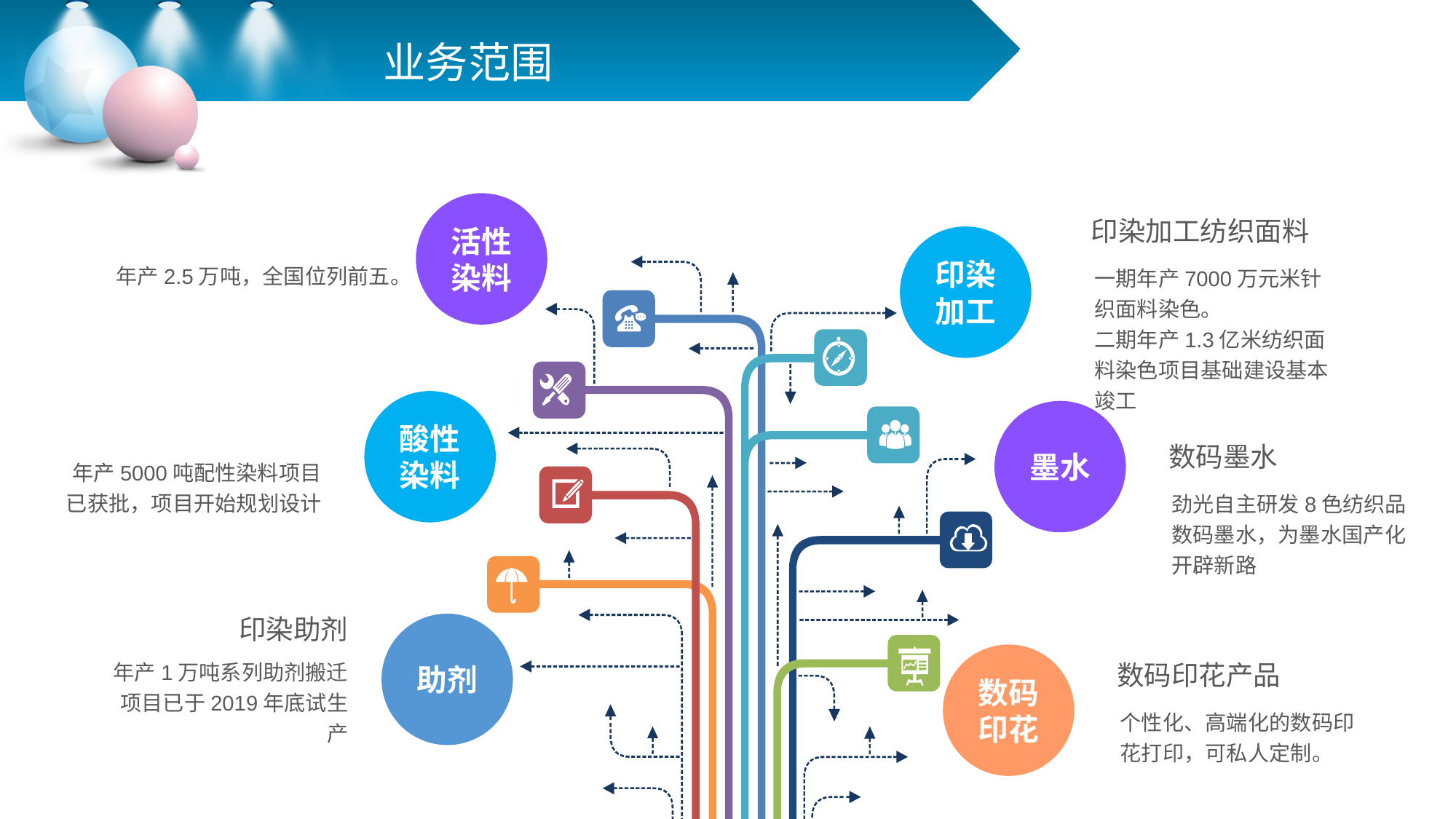

业务范围
活性
染料
印染加工纺织面料
印染加工
年产2.5万吨，全国位列前五。
一期年产7000万元米针织面料染色。
二期年产1.3亿米纺织面料染色项目基础建设基本竣工

酸性染料
墨水
数码墨水
年产5000吨配性染料项目已获批，项目开始规划设计
劲光自主研发8色纺织品数码墨水，为墨水国产化开辟新路
印染助剂
助剂
数码印花
年产1万吨系列助剂搬迁项目已于2019年底试生产
数码印花产品
个性化、高端化的数码印花打印，可私人定制。